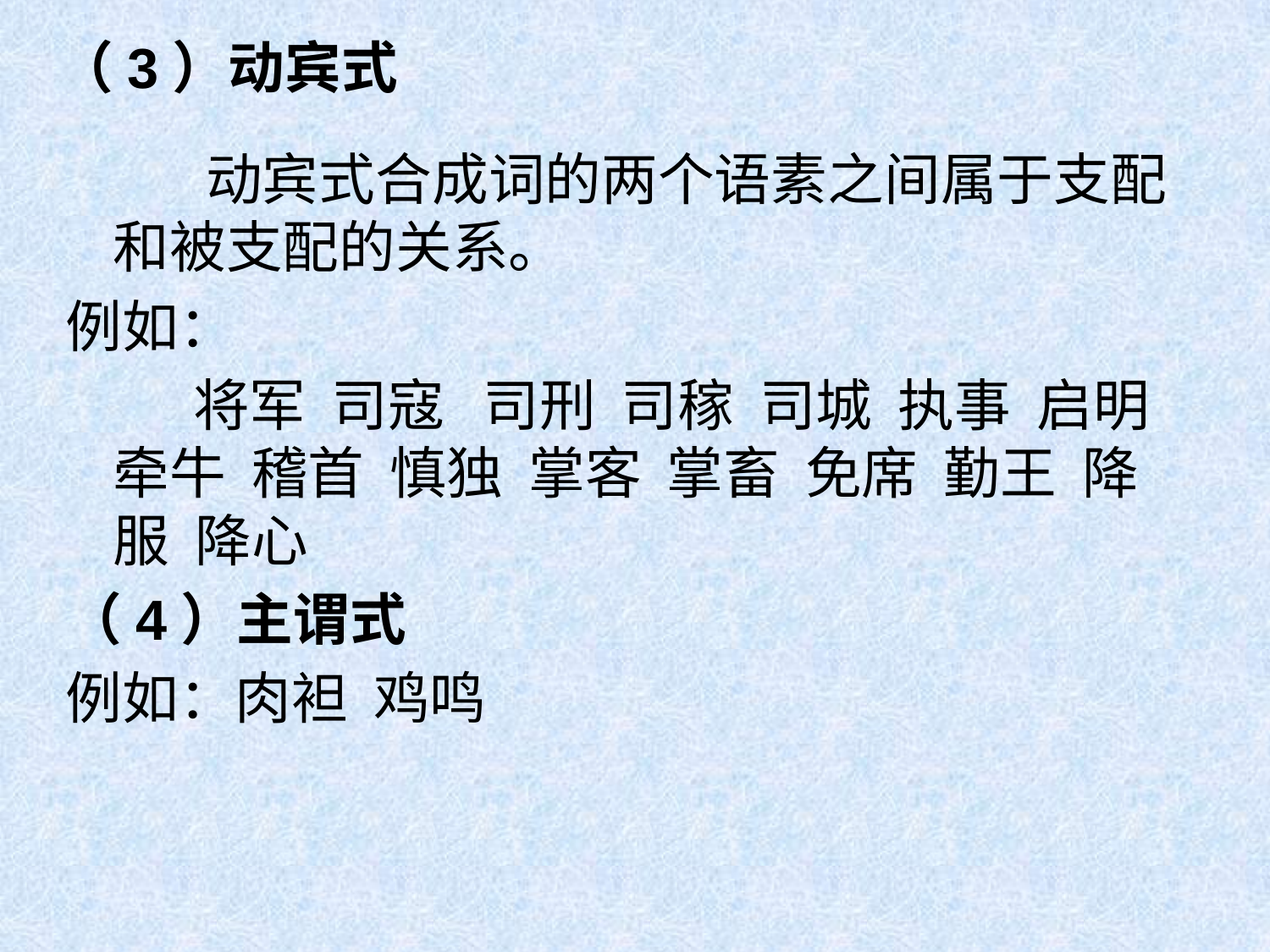

# （3）动宾式
          动宾式合成词的两个语素之间属于支配和被支配的关系。
例如：
         将军  司寇   司刑  司稼  司城  执事  启明  牵牛  稽首  慎独  掌客  掌畜  免席  勤王  降服  降心
（4）主谓式
例如：肉袒  鸡鸣